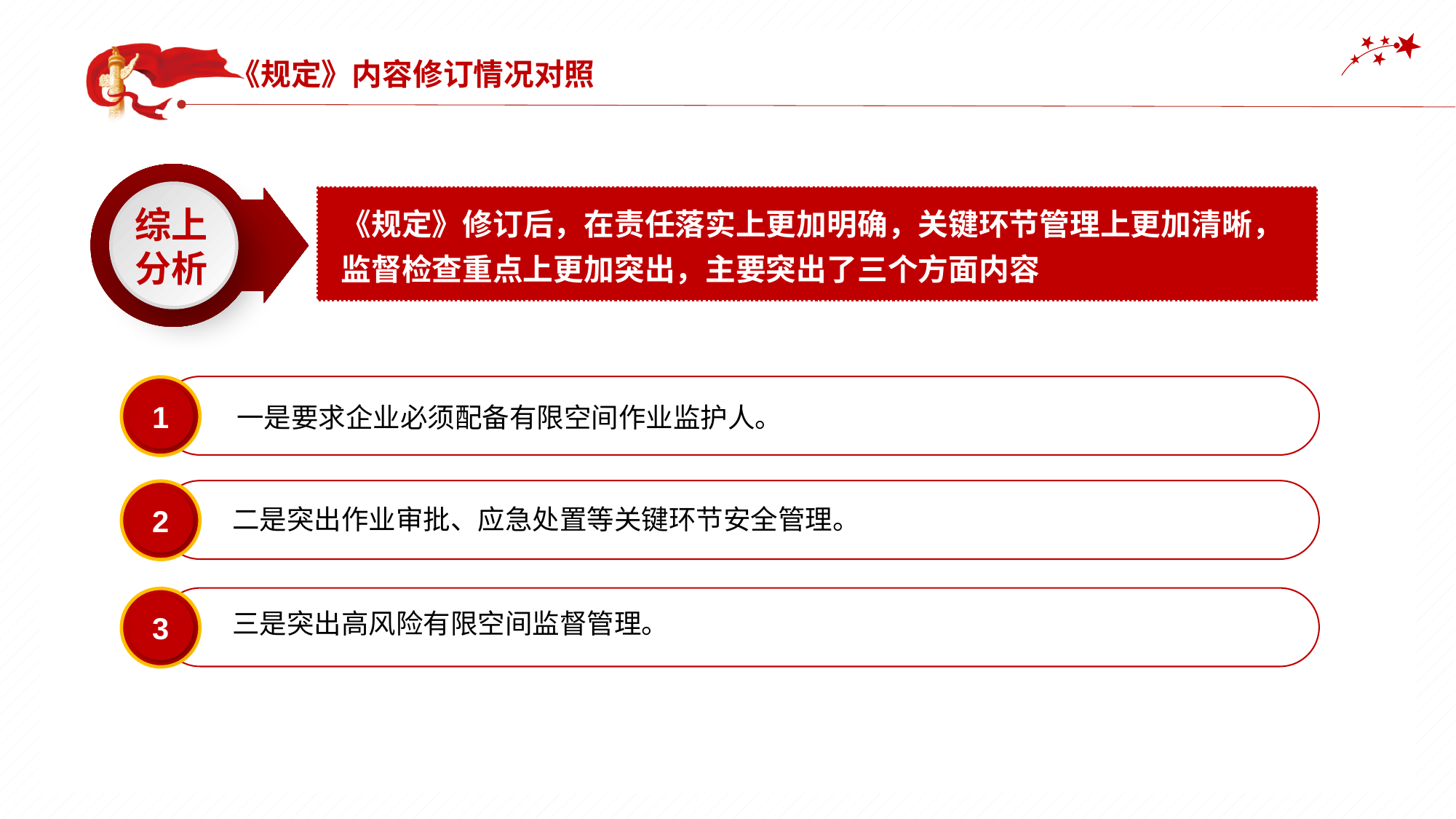

《规定》内容修订情况对照

综上
分析

《规定》修订后，在责任落实上更加明确，关键环节管理上更加清晰，监督检查重点上更加突出，主要突出了三个方面内容

1
一是要求企业必须配备有限空间作业监护人。

2
二是突出作业审批、应急处置等关键环节安全管理。

3
三是突出高风险有限空间监督管理。